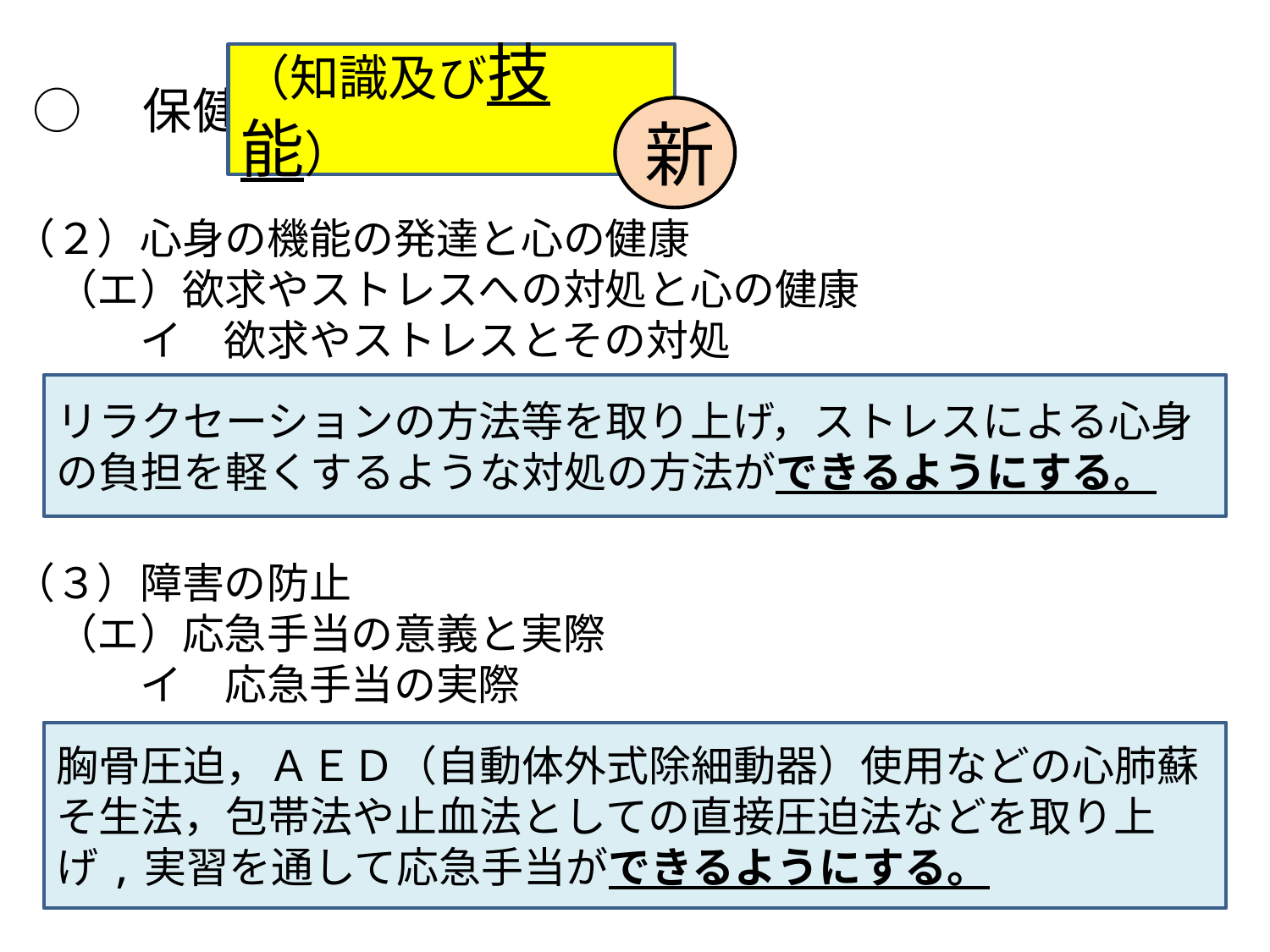

（知識及び技能）
# ○　保健
新
（２）心身の機能の発達と心の健康
　（エ）欲求やストレスへの対処と心の健康
　　　イ　欲求やストレスとその対処
リラクセーションの方法等を取り上げ，ストレスによる心身の負担を軽くするような対処の方法ができるようにする。
（３）障害の防止
　（エ）応急手当の意義と実際
　　　イ　応急手当の実際
胸骨圧迫，ＡＥＤ（自動体外式除細動器）使用などの心肺蘇そ生法，包帯法や止血法としての直接圧迫法などを取り上げ,実習を通して応急手当ができるようにする。